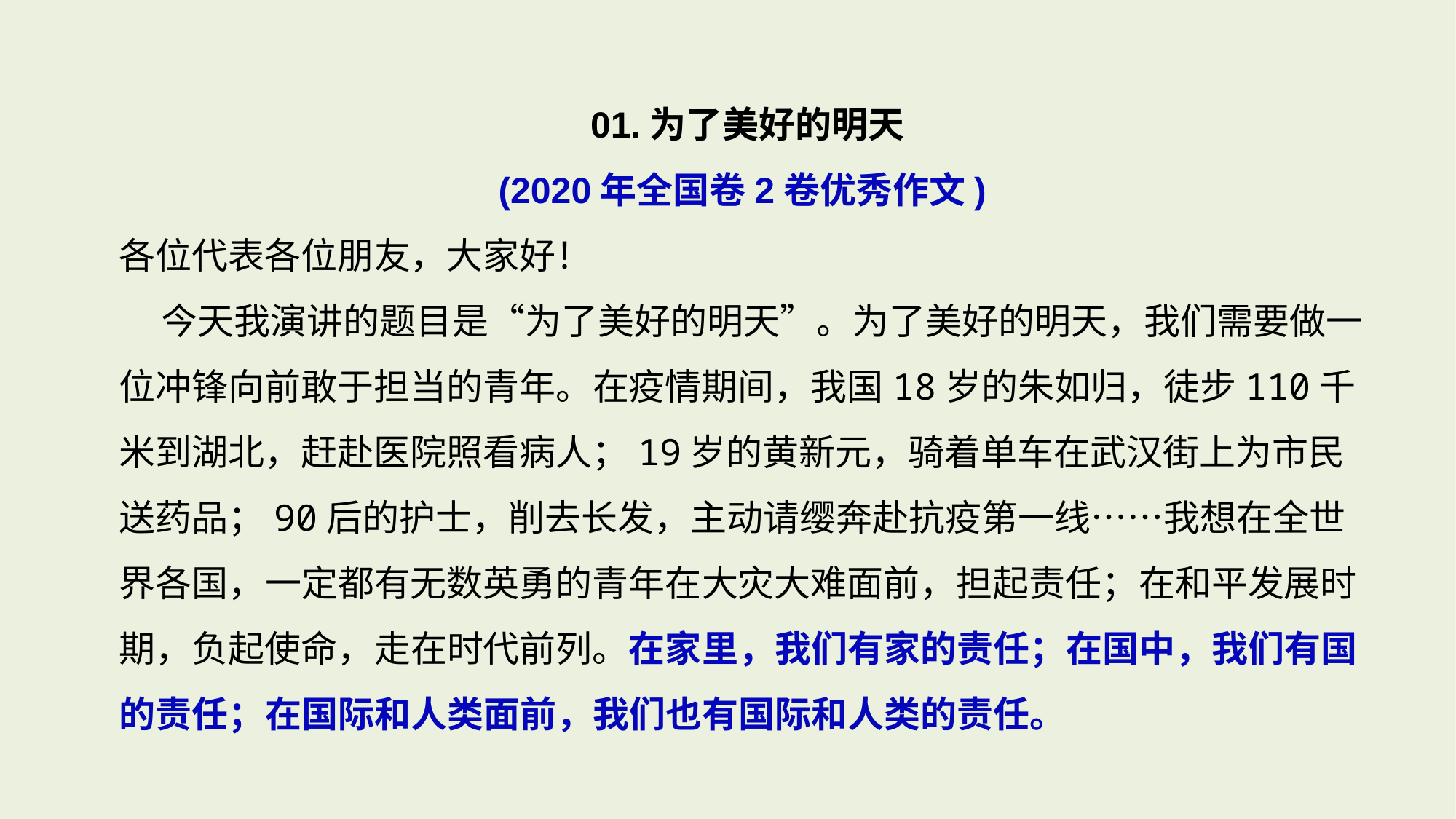

01.为了美好的明天
(2020年全国卷2卷优秀作文)
各位代表各位朋友，大家好！
    今天我演讲的题目是“为了美好的明天”。为了美好的明天，我们需要做一位冲锋向前敢于担当的青年。在疫情期间，我国18岁的朱如归，徒步110千米到湖北，赶赴医院照看病人；19岁的黄新元，骑着单车在武汉街上为市民送药品；90后的护士，削去长发，主动请缨奔赴抗疫第一线……我想在全世界各国，一定都有无数英勇的青年在大灾大难面前，担起责任；在和平发展时期，负起使命，走在时代前列。在家里，我们有家的责任；在国中，我们有国的责任；在国际和人类面前，我们也有国际和人类的责任。